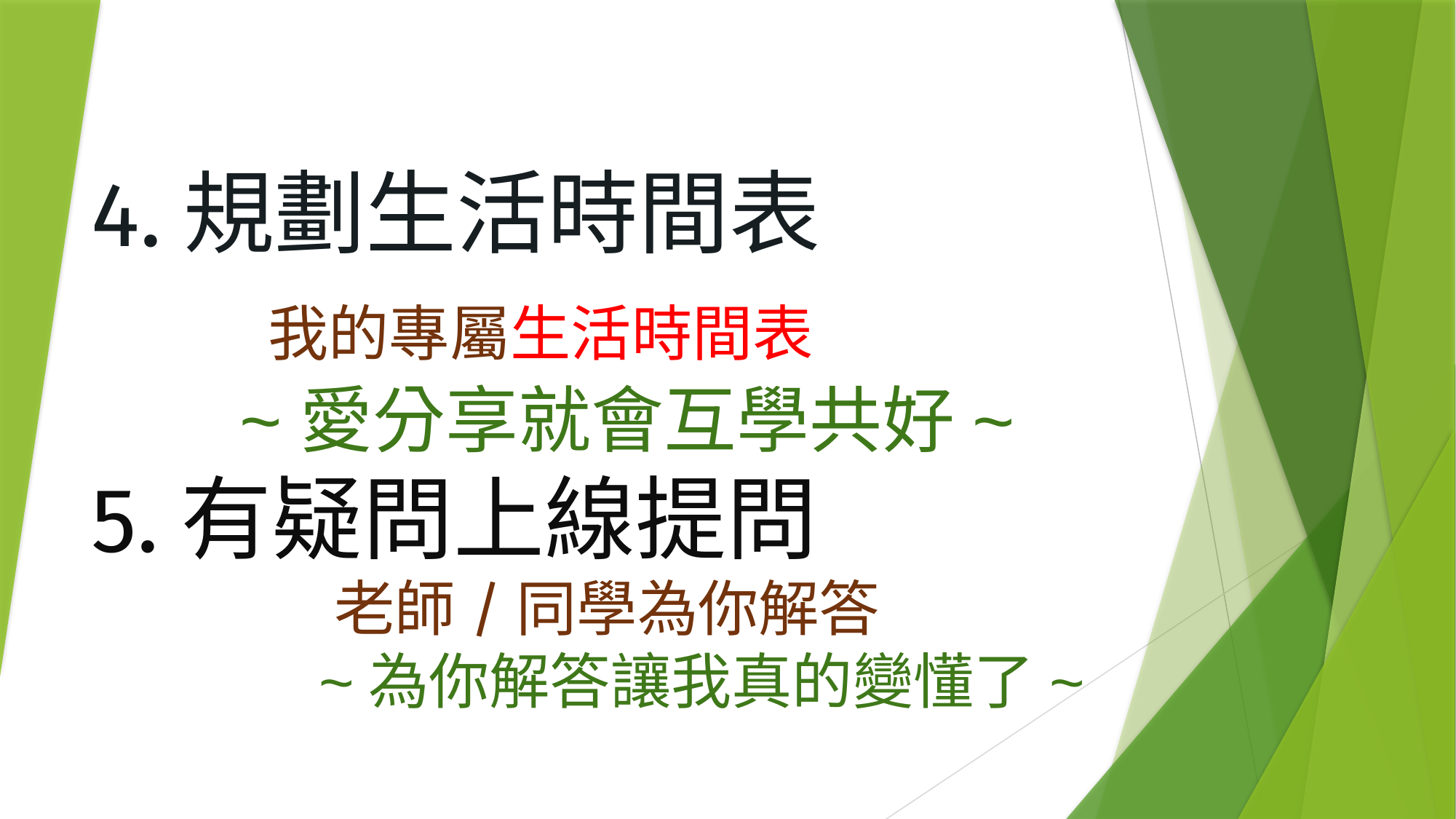

# 4.規劃生活時間表 我的專屬生活時間表 ~愛分享就會互學共好~ 5.有疑問上線提問 老師/同學為你解答 ~為你解答讓我真的變懂了~